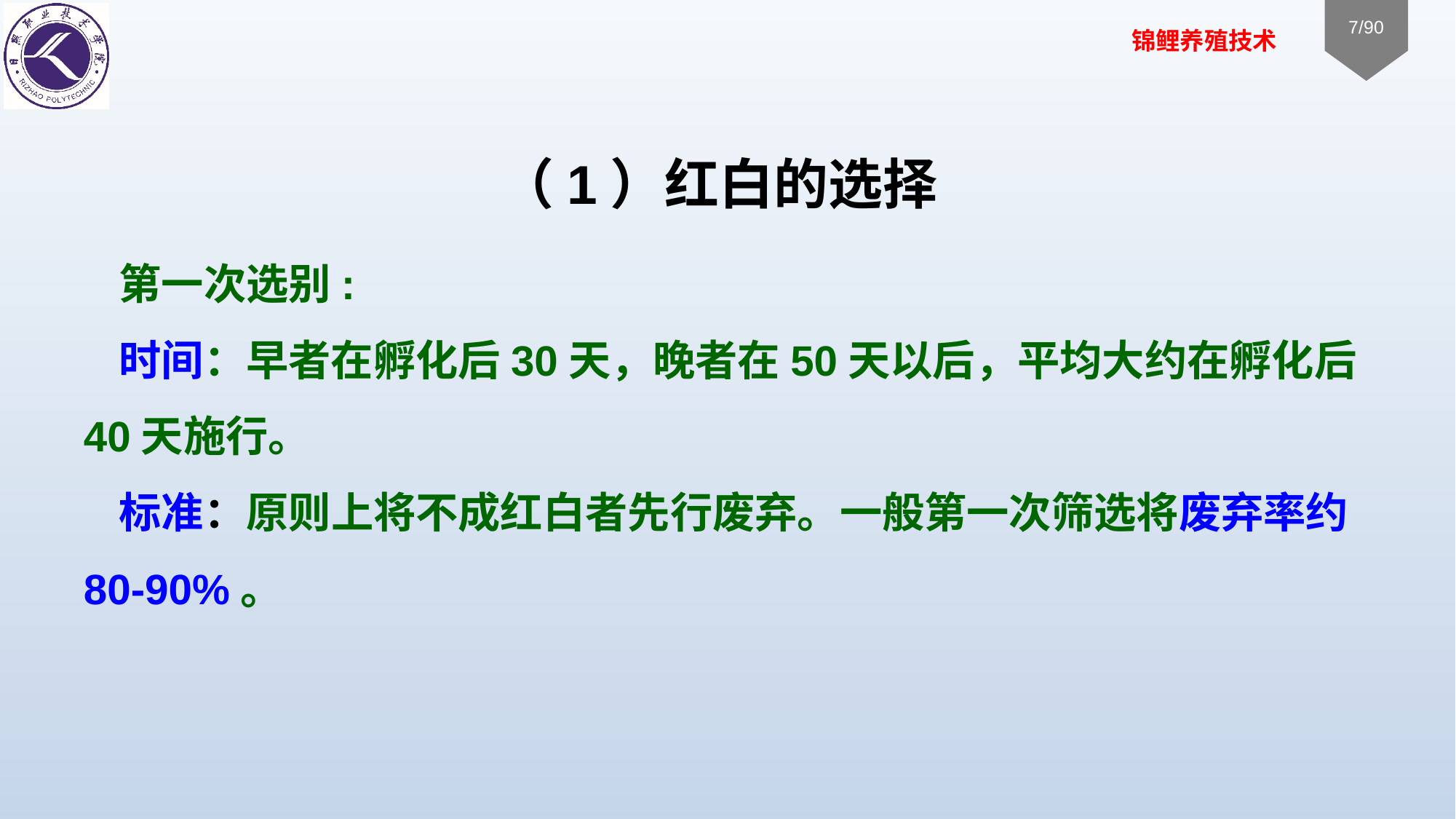

# （1）红白的选择
第一次选别:
时间：早者在孵化后30天，晚者在50天以后，平均大约在孵化后40天施行。
标准：原则上将不成红白者先行废弃。一般第一次筛选将废弃率约80-90%。